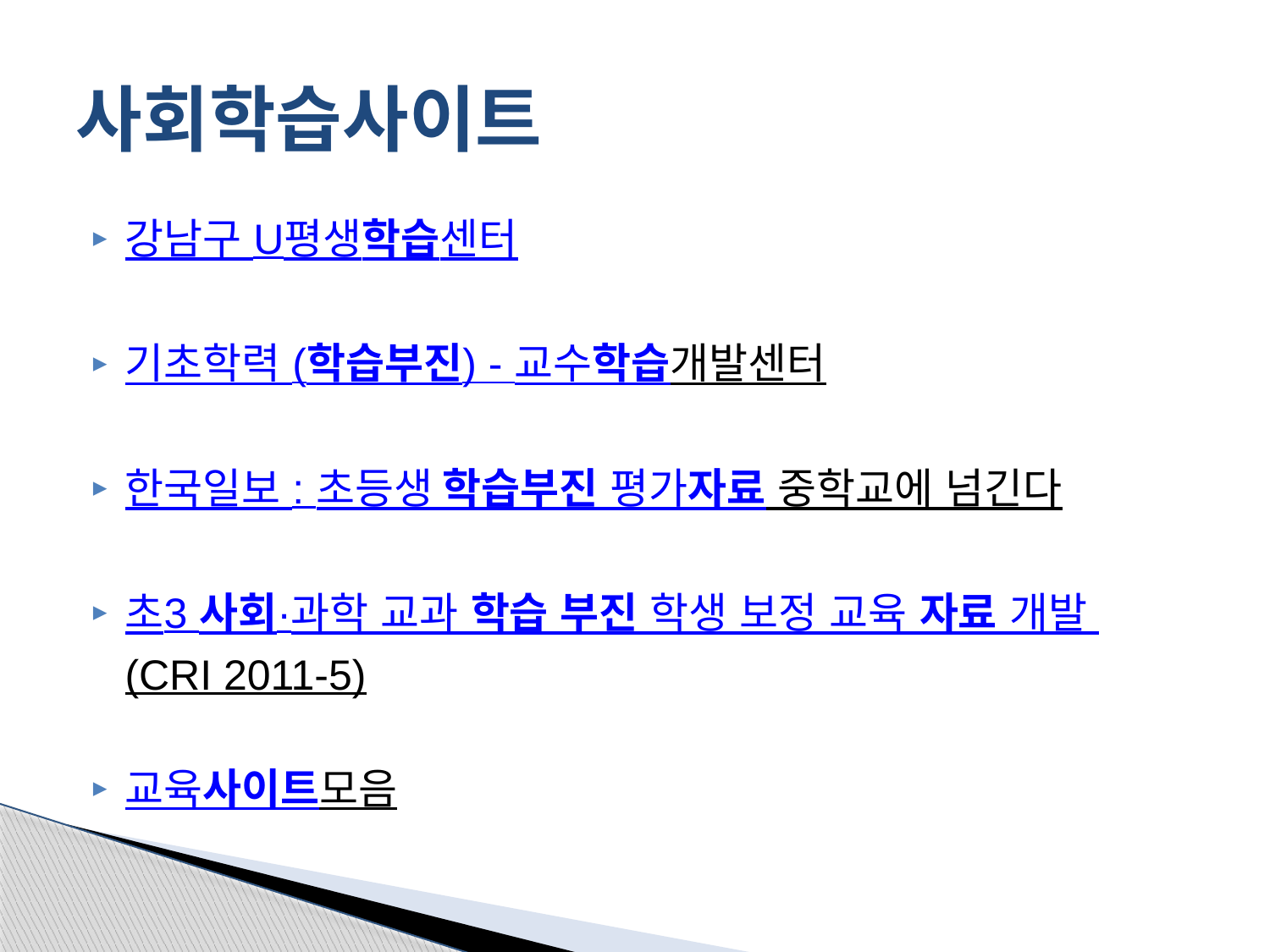

# 사회학습사이트
강남구 U평생학습센터

기초학력 (학습부진) - 교수학습개발센터

한국일보 : 초등생 학습부진 평가자료 중학교에 넘긴다

초3 사회·과학 교과 학습 부진 학생 보정 교육 자료 개발 (CRI 2011-5)

교육사이트모음